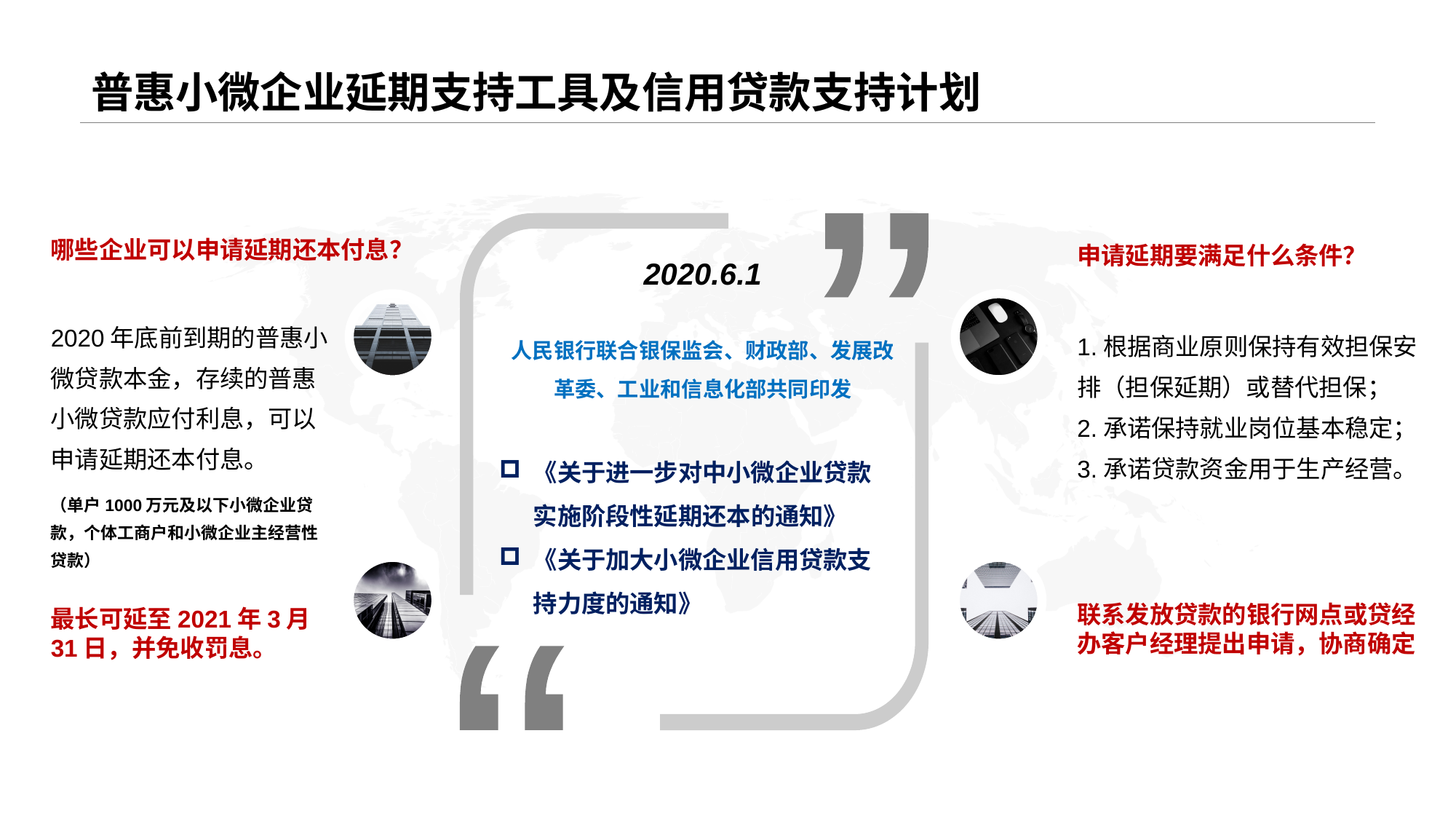

# 普惠小微企业延期支持工具及信用贷款支持计划

“

“
2020.6.1
人民银行联合银保监会、财政部、发展改革委、工业和信息化部共同印发
哪些企业可以申请延期还本付息？
2020年底前到期的普惠小微贷款本金，存续的普惠小微贷款应付利息，可以申请延期还本付息。

申请延期要满足什么条件？
1.根据商业原则保持有效担保安排（担保延期）或替代担保；
2.承诺保持就业岗位基本稳定；
3.承诺贷款资金用于生产经营。

最长可延至2021年3月31日，并免收罚息。

联系发放贷款的银行网点或贷经办客户经理提出申请，协商确定
《关于进一步对中小微企业贷款实施阶段性延期还本的通知》
《关于加大小微企业信用贷款支持力度的通知》
（单户1000万元及以下小微企业贷款，个体工商户和小微企业主经营性贷款）
9